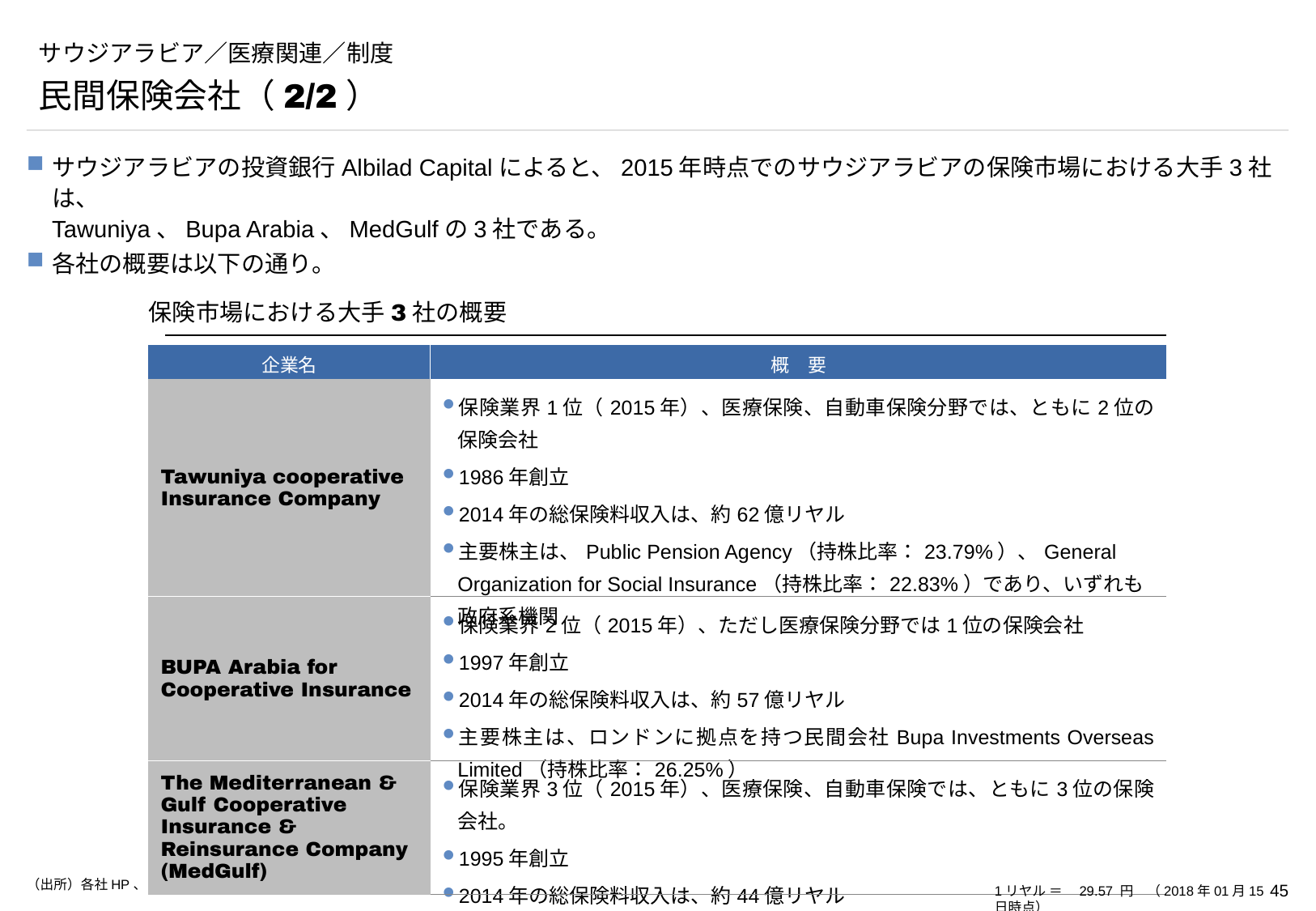

# サウジアラビア／医療関連／制度
民間保険会社（2/2）
サウジアラビアの投資銀行Albilad Capital​によると、2015年時点でのサウジアラビアの保険市場における大手3社は、
Tawuniya、Bupa Arabia、MedGulfの3社である。
各社の概要は以下の通り。
保険市場における大手3社の概要
| 企業名 | 概　要 |
| --- | --- |
| Tawuniya cooperative Insurance Company | 保険業界1位（2015年）、医療保険、自動車保険分野では、ともに2位の保険会社 1986年創立 2014年の総保険料収入は、約62億リヤル 主要株主は、Public Pension Agency（持株比率：23.79%）、General Organization for Social Insurance（持株比率：22.83%）であり、いずれも政府系機関 |
| BUPA Arabia for Cooperative Insurance | 保険業界2位（2015年）、ただし医療保険分野では1位の保険会社 1997年創立 2014年の総保険料収入は、約57億リヤル 主要株主は、ロンドンに拠点を持つ民間会社Bupa Investments Overseas Limited（持株比率：26.25%） |
| The Mediterranean & Gulf Cooperative Insurance & Reinsurance Company (MedGulf) | 保険業界3位（2015年）、医療保険、自動車保険では、ともに3位の保険会社。 1995年創立 2014年の総保険料収入は、約44億リヤル |
1リヤル ＝　29.57 円　（2018年01月15日時点）
（出所）各社HP、Marcopolis HP